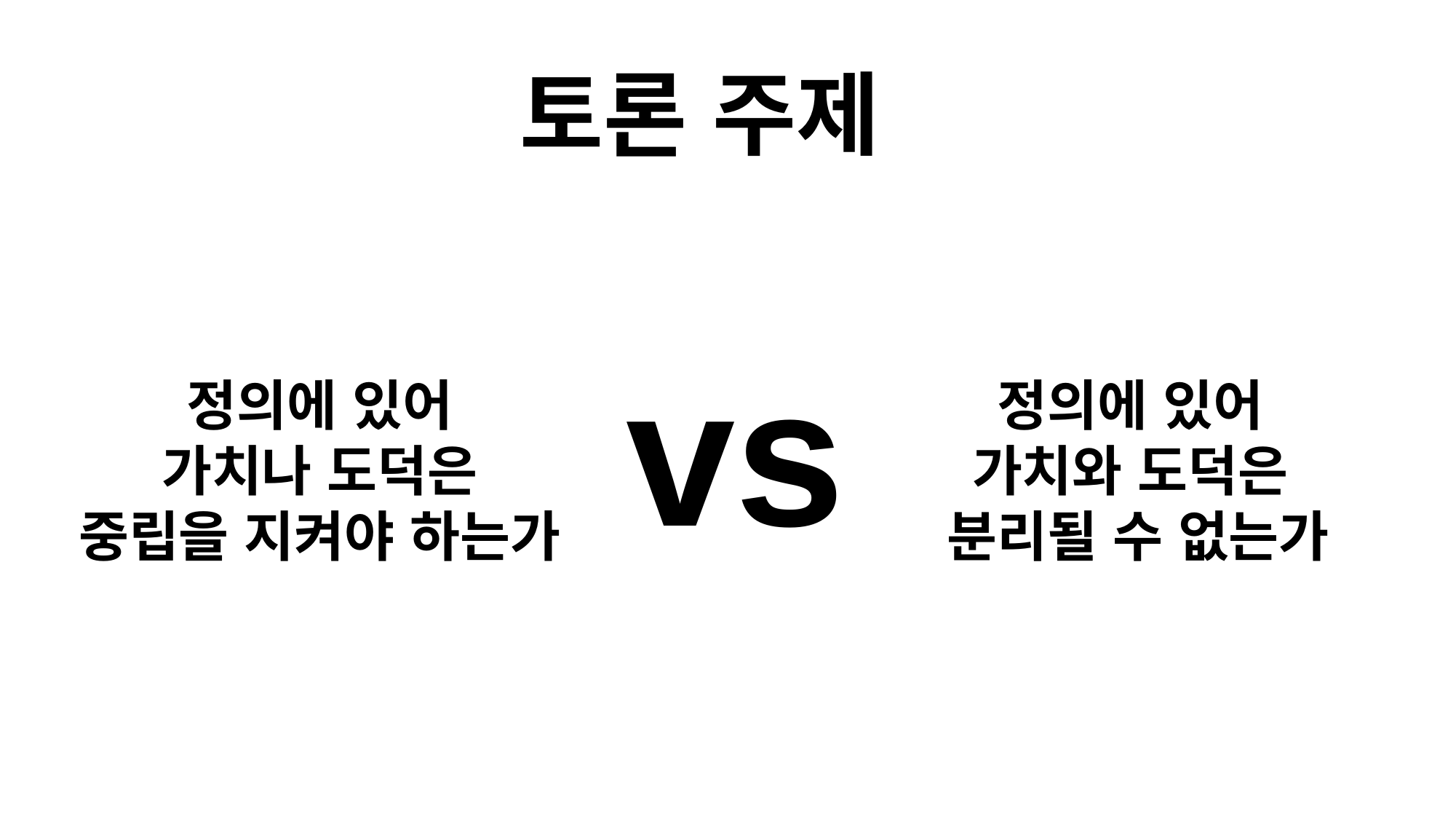

# 토론 주제
vs
정의에 있어
가치나 도덕은
중립을 지켜야 하는가
정의에 있어
가치와 도덕은
분리될 수 없는가